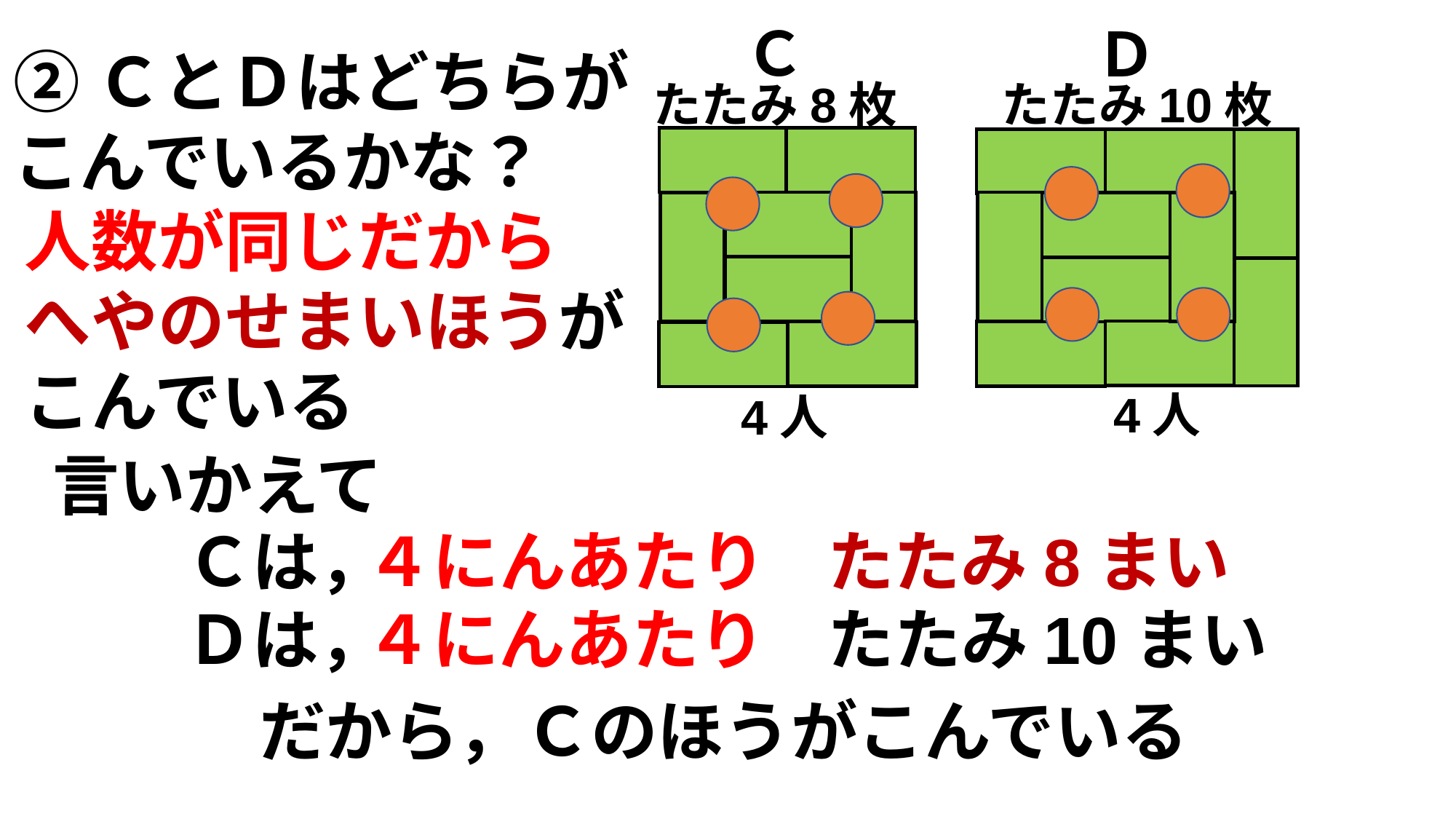

Ｃ
Ｄ
②ＣとＤはどちらが
こんでいるかな？
たたみ8枚
たたみ10枚

人数が同じだから
へやのせまいほうが
こんでいる

4人
4人
言いかえて
Ｃは，
４にんあたり
たたみ8まい
Ｄは，
４にんあたり
たたみ10まい
だから，Ｃのほうがこんでいる